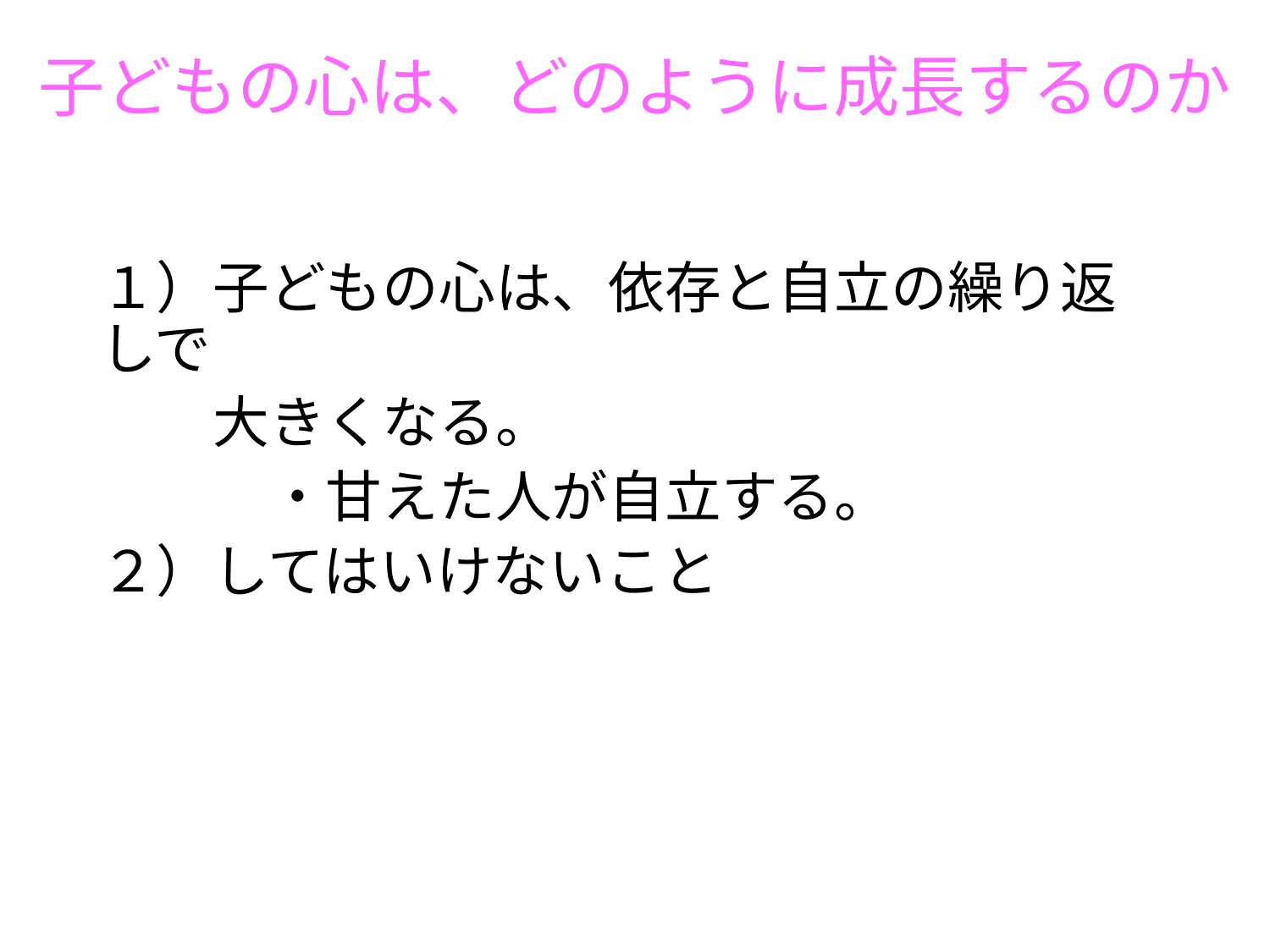

# 子どもの心は、どのように成長するのか
１）子どもの心は、依存と自立の繰り返しで
　　大きくなる。
　　　・甘えた人が自立する。
２）してはいけないこと